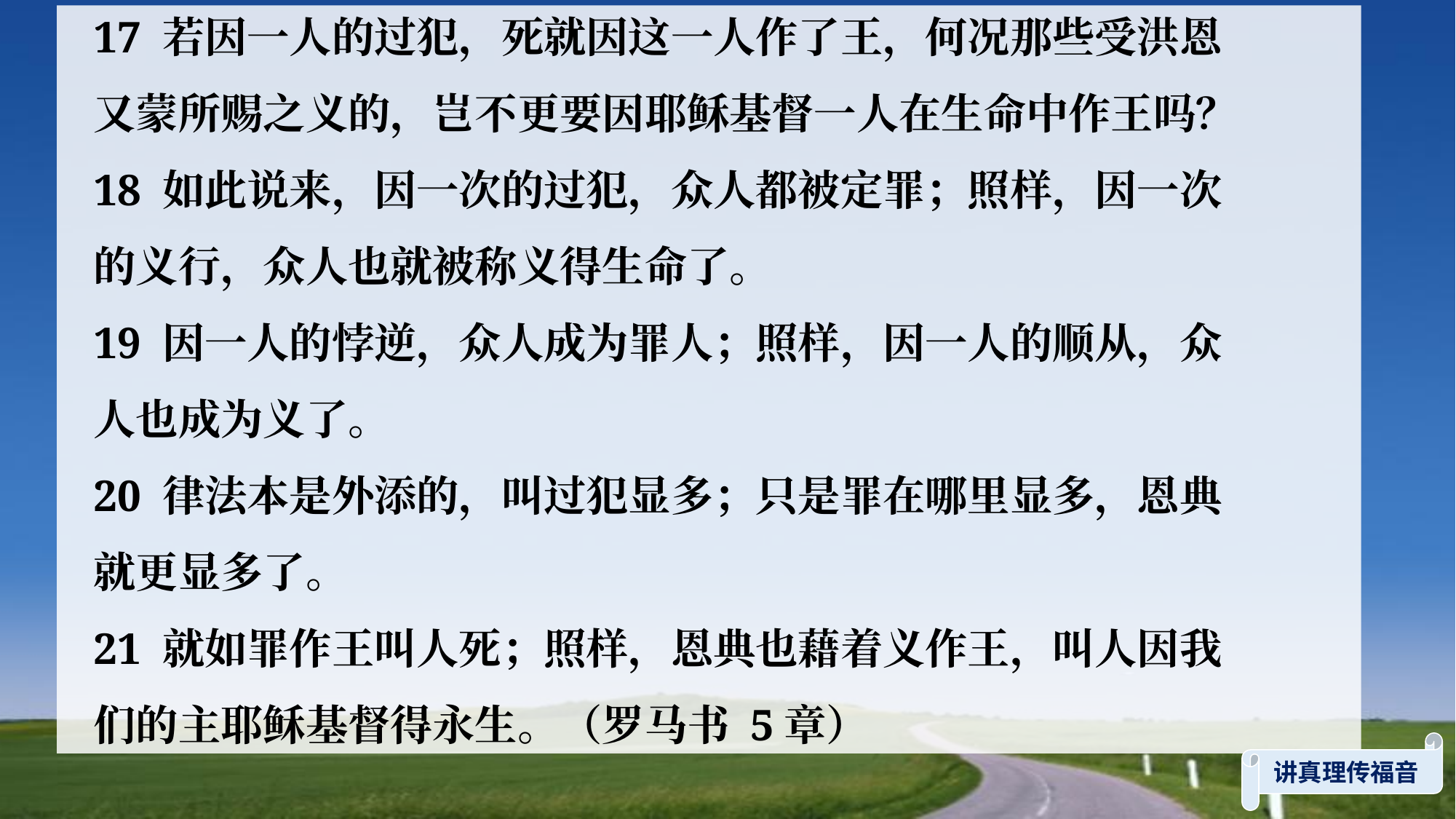

17 若因一人的过犯，死就因这一人作了王，何况那些受洪恩又蒙所赐之义的，岂不更要因耶稣基督一人在生命中作王吗？18 如此说来，因一次的过犯，众人都被定罪；照样，因一次的义行，众人也就被称义得生命了。
19 因一人的悖逆，众人成为罪人；照样，因一人的顺从，众人也成为义了。
20 律法本是外添的，叫过犯显多；只是罪在哪里显多，恩典就更显多了。
21 就如罪作王叫人死；照样，恩典也藉着义作王，叫人因我们的主耶稣基督得永生。（罗马书 5章）

讲真理传福音